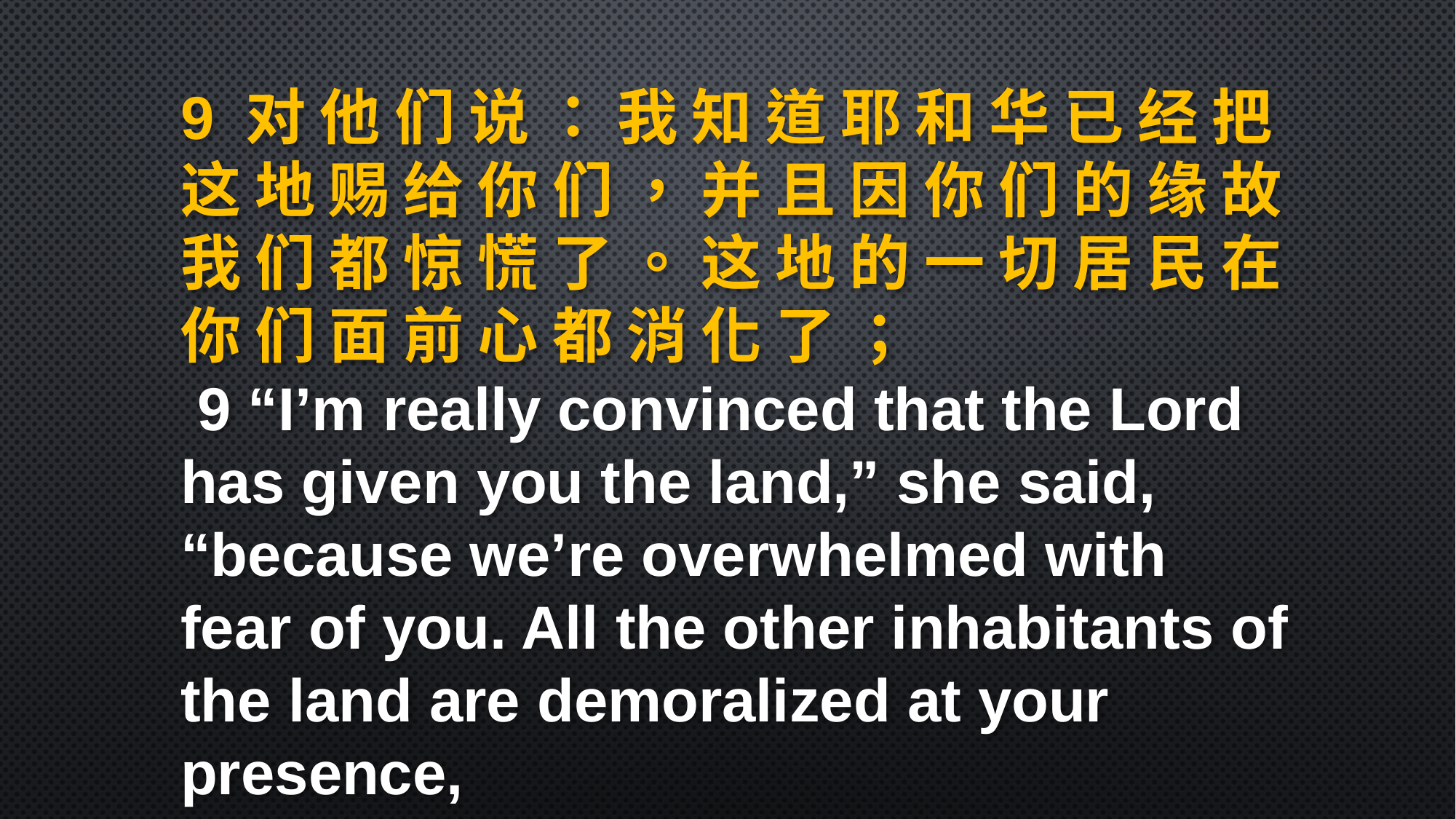

9 对 他 们 说 ： 我 知 道 耶 和 华 已 经 把 这 地 赐 给 你 们 ， 并 且 因 你 们 的 缘 故 我 们 都 惊 慌 了 。 这 地 的 一 切 居 民 在 你 们 面 前 心 都 消 化 了 ；
 9 “I’m really convinced that the Lord has given you the land,” she said, “because we’re overwhelmed with fear of you. All the other inhabitants of the land are demoralized at your presence,